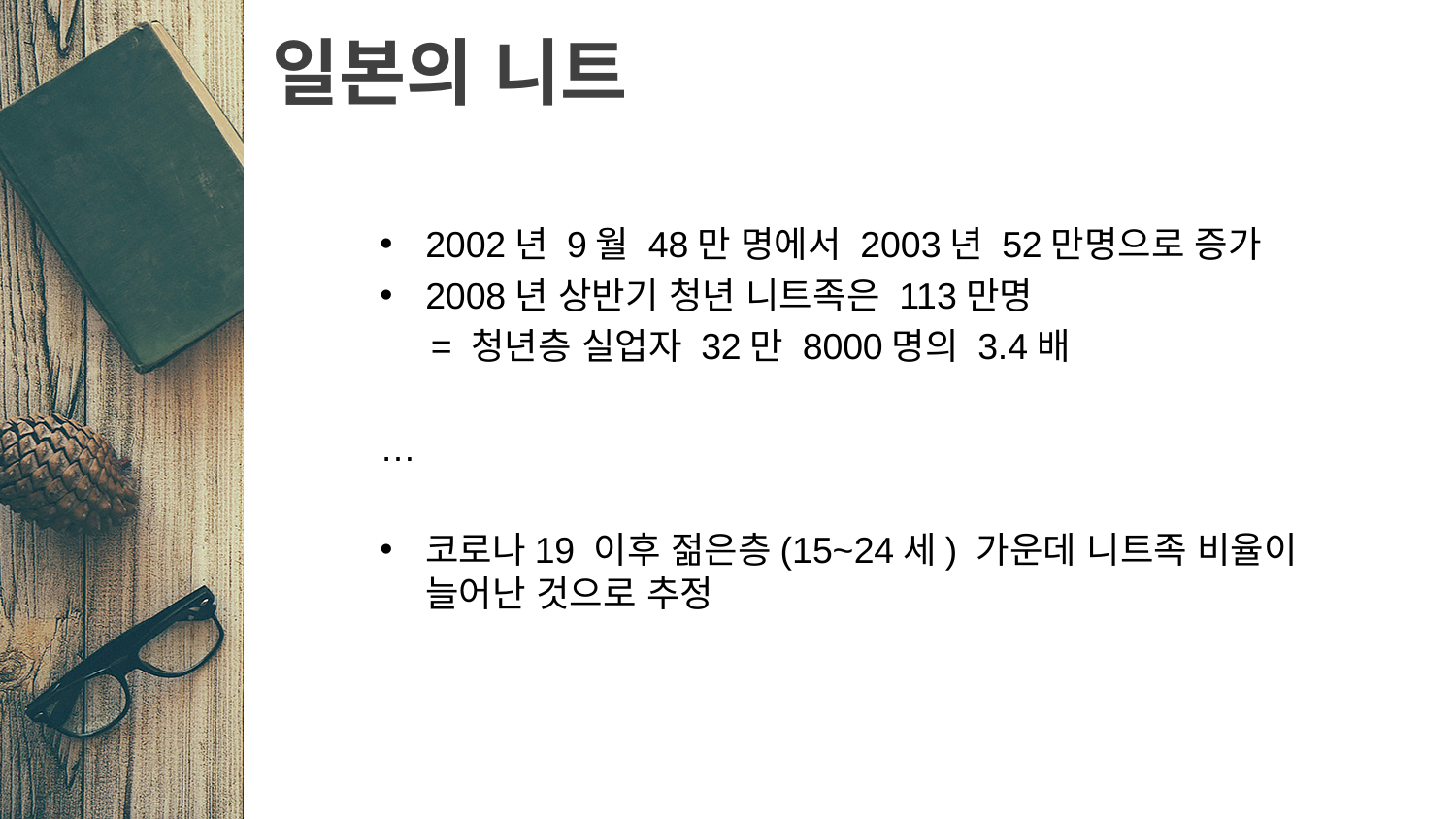

# 일본의 니트
2002년 9월 48만 명에서 2003년 52만명으로 증가
2008년 상반기 청년 니트족은 113만명
     = 청년층 실업자 32만 8000명의 3.4배

…

코로나19 이후 젊은층(15~24세) 가운데 니트족 비율이 늘어난 것으로 추정